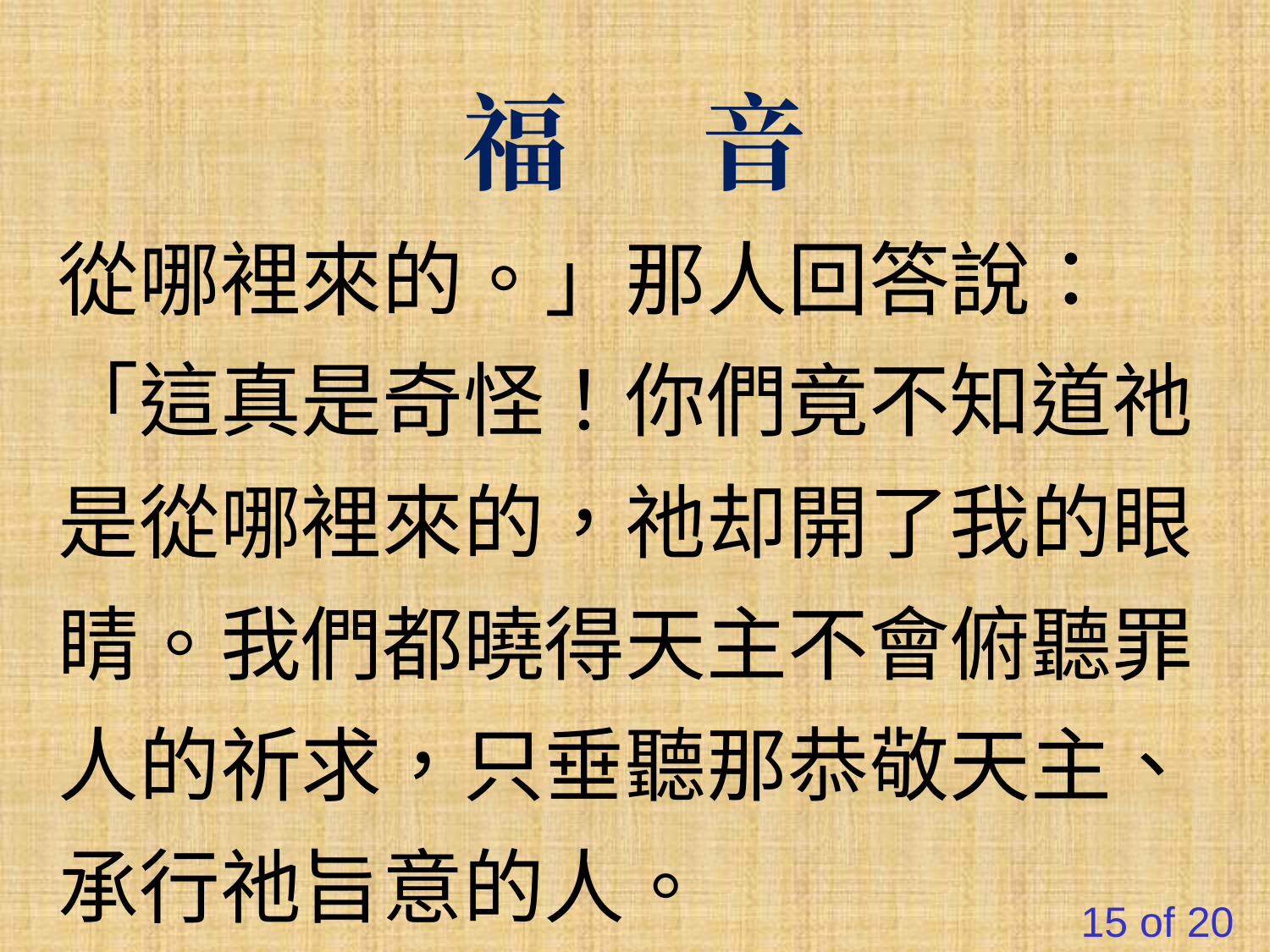

福     音
從哪裡來的。」那人回答說：「這真是奇怪！你們竟不知道祂是從哪裡來的，祂却開了我的眼睛。我們都曉得天主不會俯聽罪人的祈求，只垂聽那恭敬天主、
承行祂旨意的人。
15 of 20